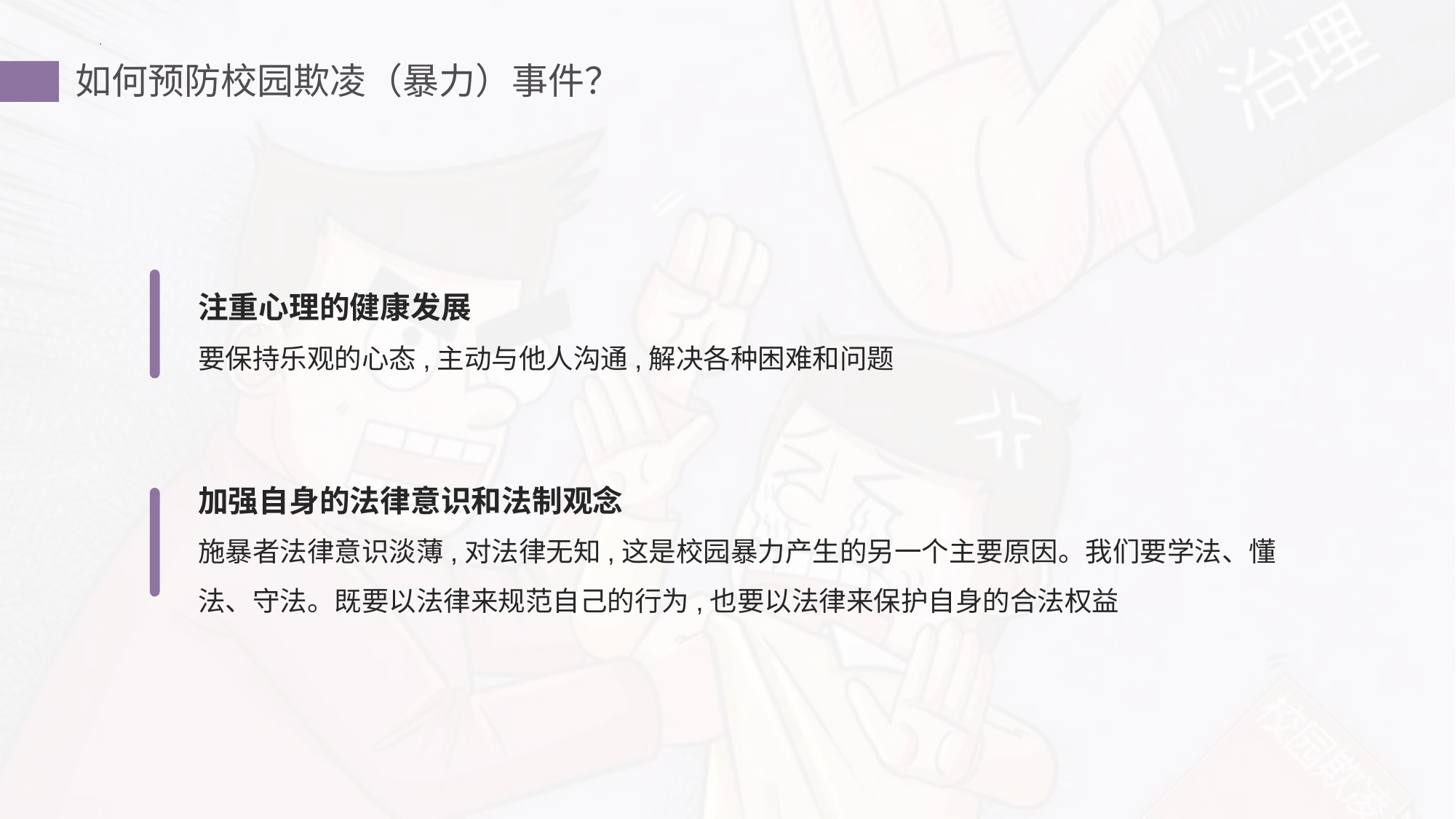

如何预防校园欺凌（暴力）事件？

注重心理的健康发展
要保持乐观的心态,主动与他人沟通,解决各种困难和问题

加强自身的法律意识和法制观念
施暴者法律意识淡薄,对法律无知,这是校园暴力产生的另一个主要原因。我们要学法、懂法、守法。既要以法律来规范自己的行为,也要以法律来保护自身的合法权益